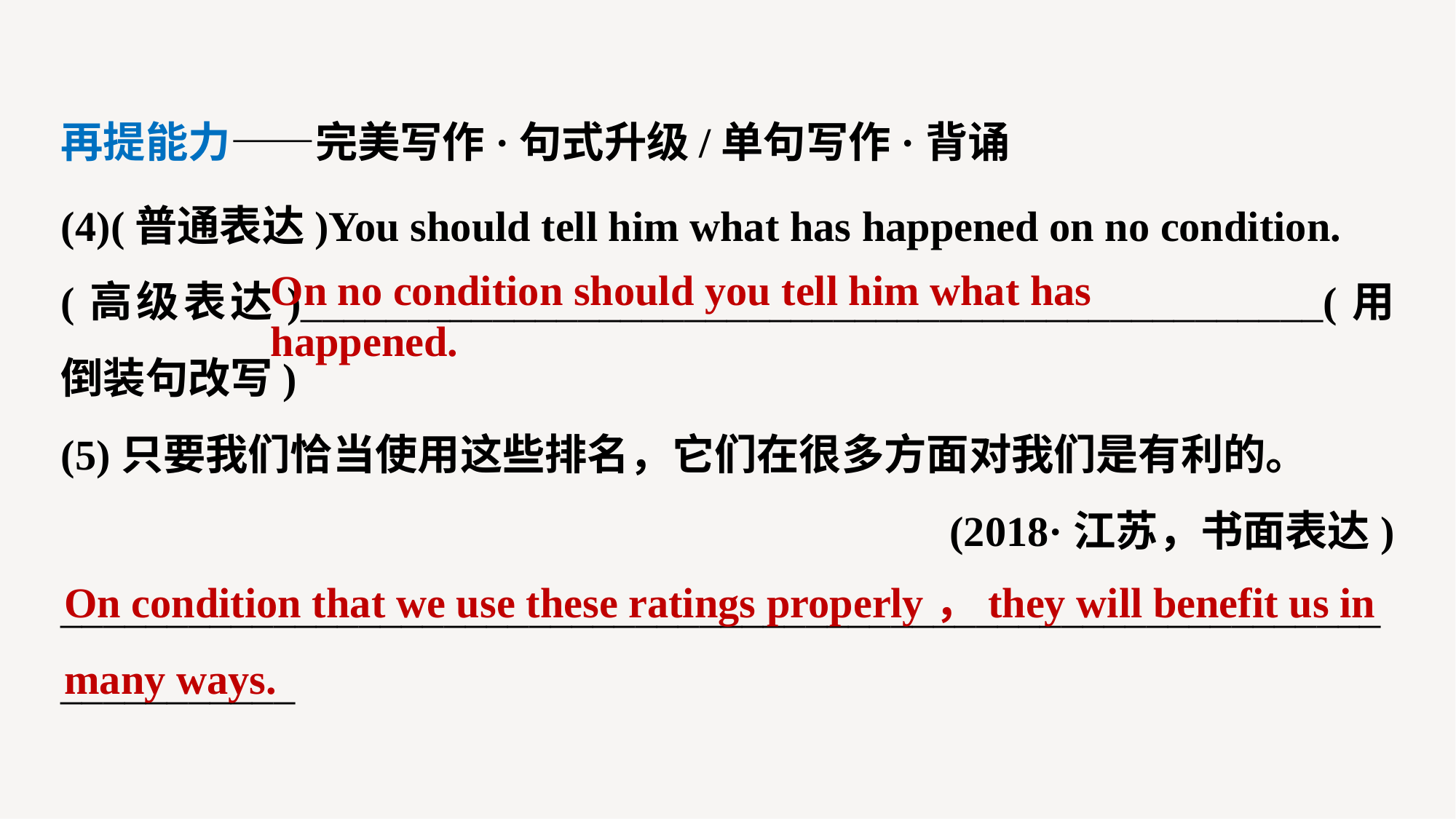

再提能力——完美写作·句式升级/单句写作·背诵
(4)(普通表达)You should tell him what has happened on no condition.
(高级表达)________________________________________________(用倒装句改写)
(5)只要我们恰当使用这些排名，它们在很多方面对我们是有利的。
(2018·江苏，书面表达)
_________________________________________________________________________
On no condition should you tell him what has happened.
On condition that we use these ratings properly，they will benefit us in many ways.